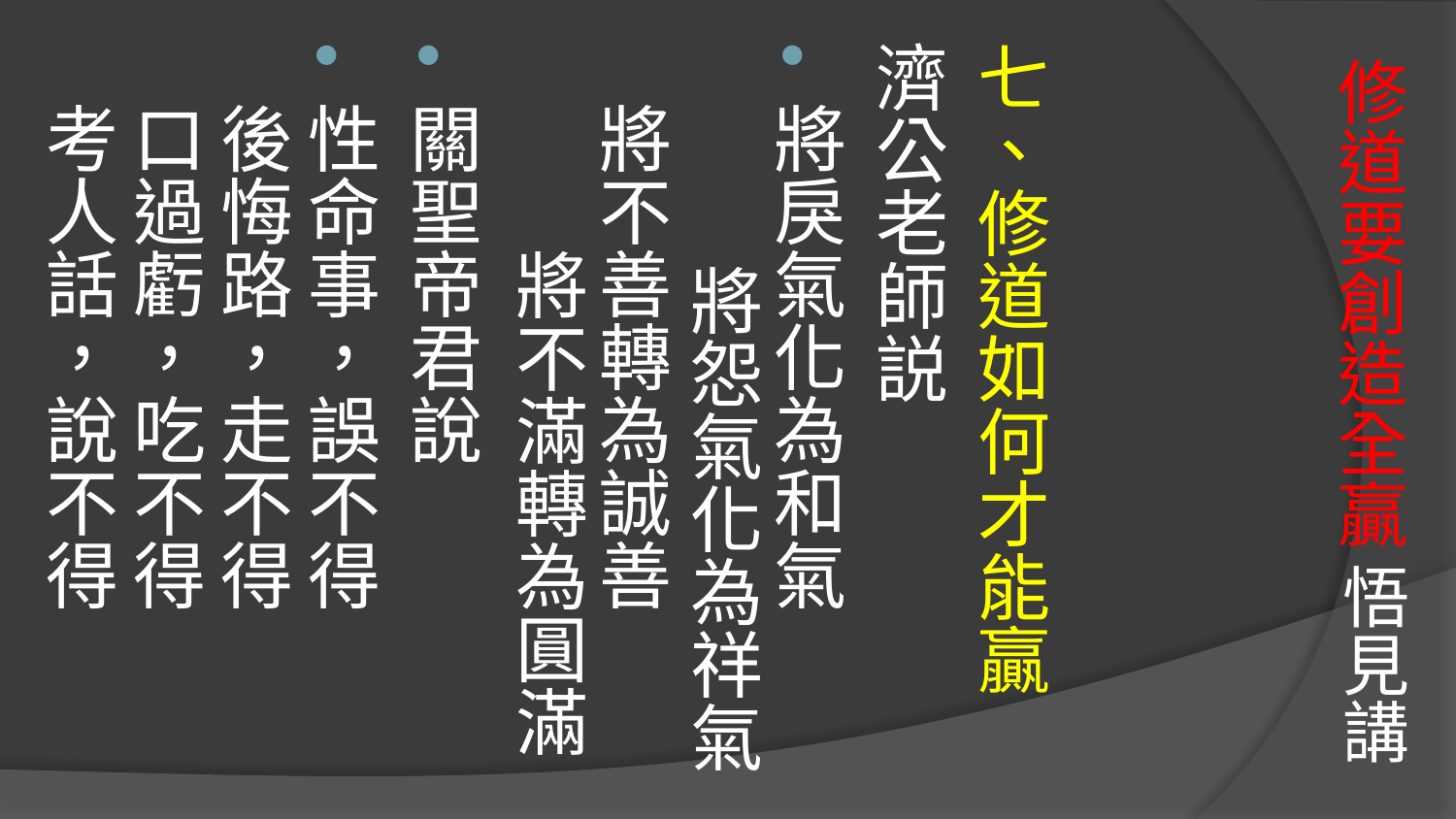

七、修道如何才能贏
濟公老師説
將戾氣化為和氣                     將怨氣化為祥氣
將不善轉為誠善                    將不滿轉為圓滿
關聖帝君說
性命事，誤不得
後悔路，走不得
口過虧，吃不得
考人話，說不得
# 修道要創造全贏 悟見講